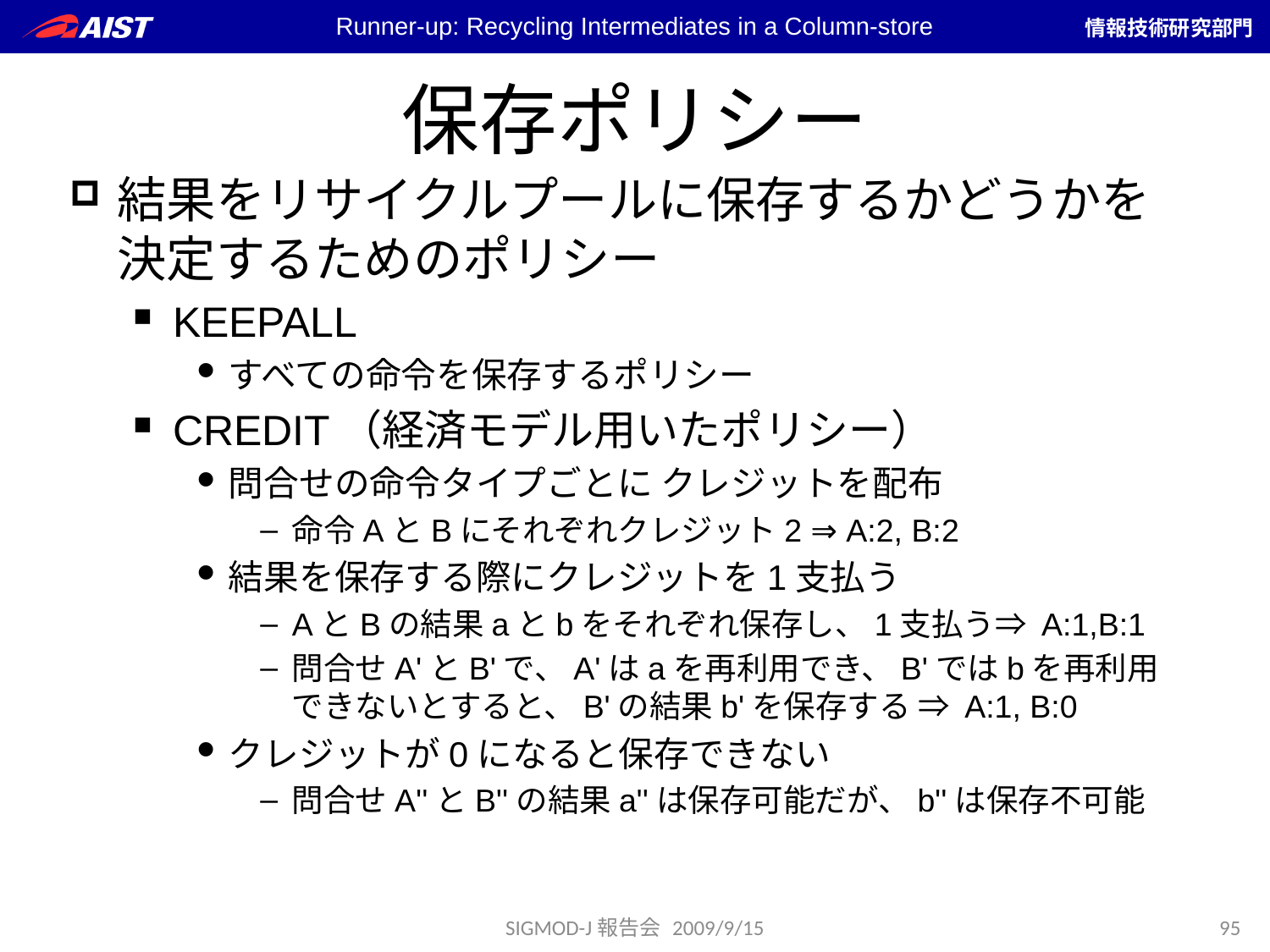

Runner-up: Recycling Intermediates in a Column-store
# 保存ポリシー
結果をリサイクルプールに保存するかどうかを決定するためのポリシー
KEEPALL
すべての命令を保存するポリシー
CREDIT（経済モデル用いたポリシー）
問合せの命令タイプごとに クレジットを配布
命令AとBにそれぞれクレジット2 ⇒ A:2, B:2
結果を保存する際にクレジットを1支払う
AとBの結果aとbをそれぞれ保存し、1支払う⇒ A:1,B:1
問合せA'とB'で、A'はaを再利用でき、B'ではbを再利用できないとすると、B'の結果b'を保存する ⇒ A:1, B:0
クレジットが0になると保存できない
問合せA''とB''の結果a''は保存可能だが、b''は保存不可能

SIGMOD-J報告会 2009/9/15
95